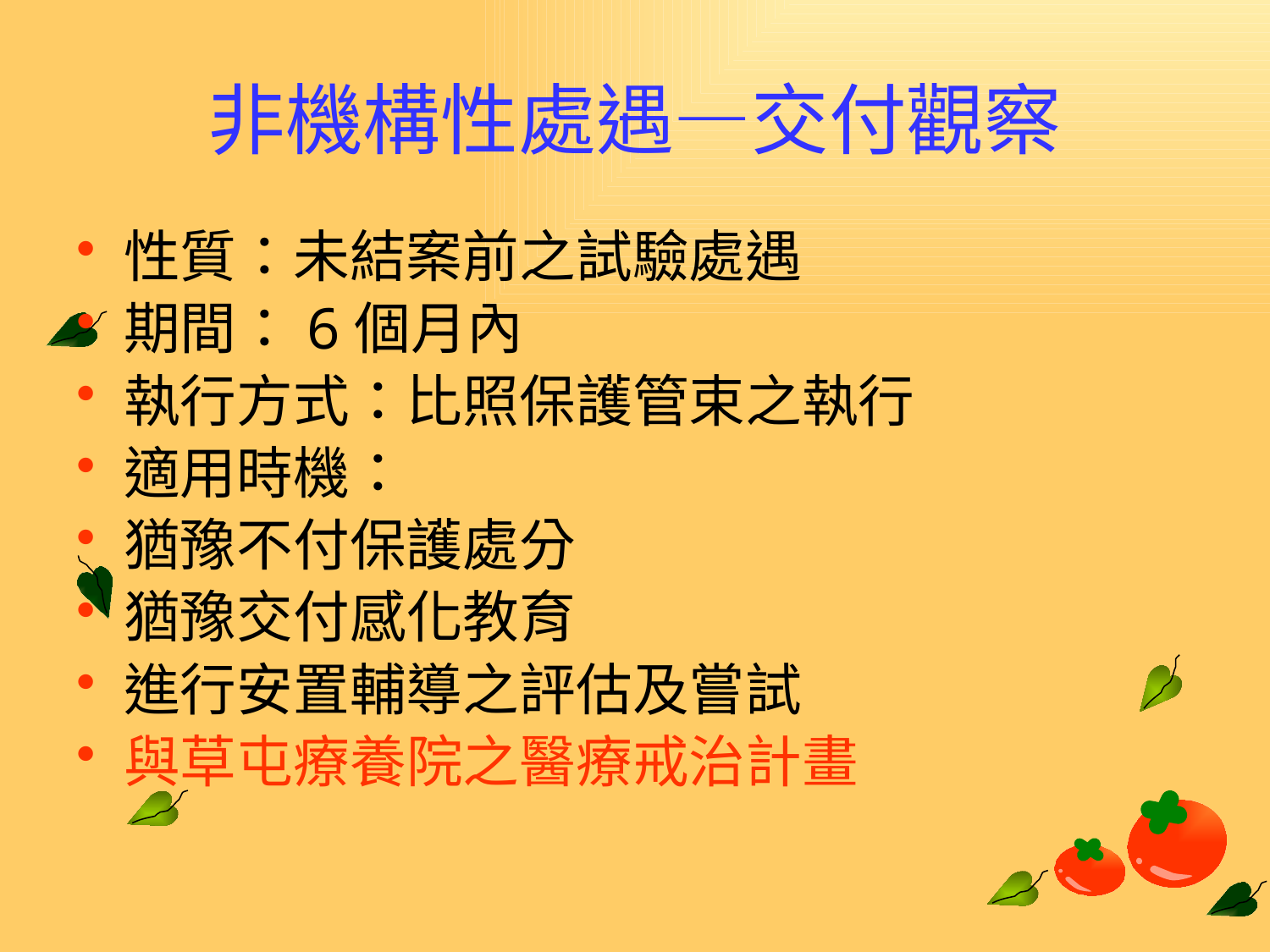

# 非機構性處遇—交付觀察
性質：未結案前之試驗處遇
期間：6個月內
執行方式：比照保護管束之執行
適用時機：
猶豫不付保護處分
猶豫交付感化教育
進行安置輔導之評估及嘗試
與草屯療養院之醫療戒治計畫